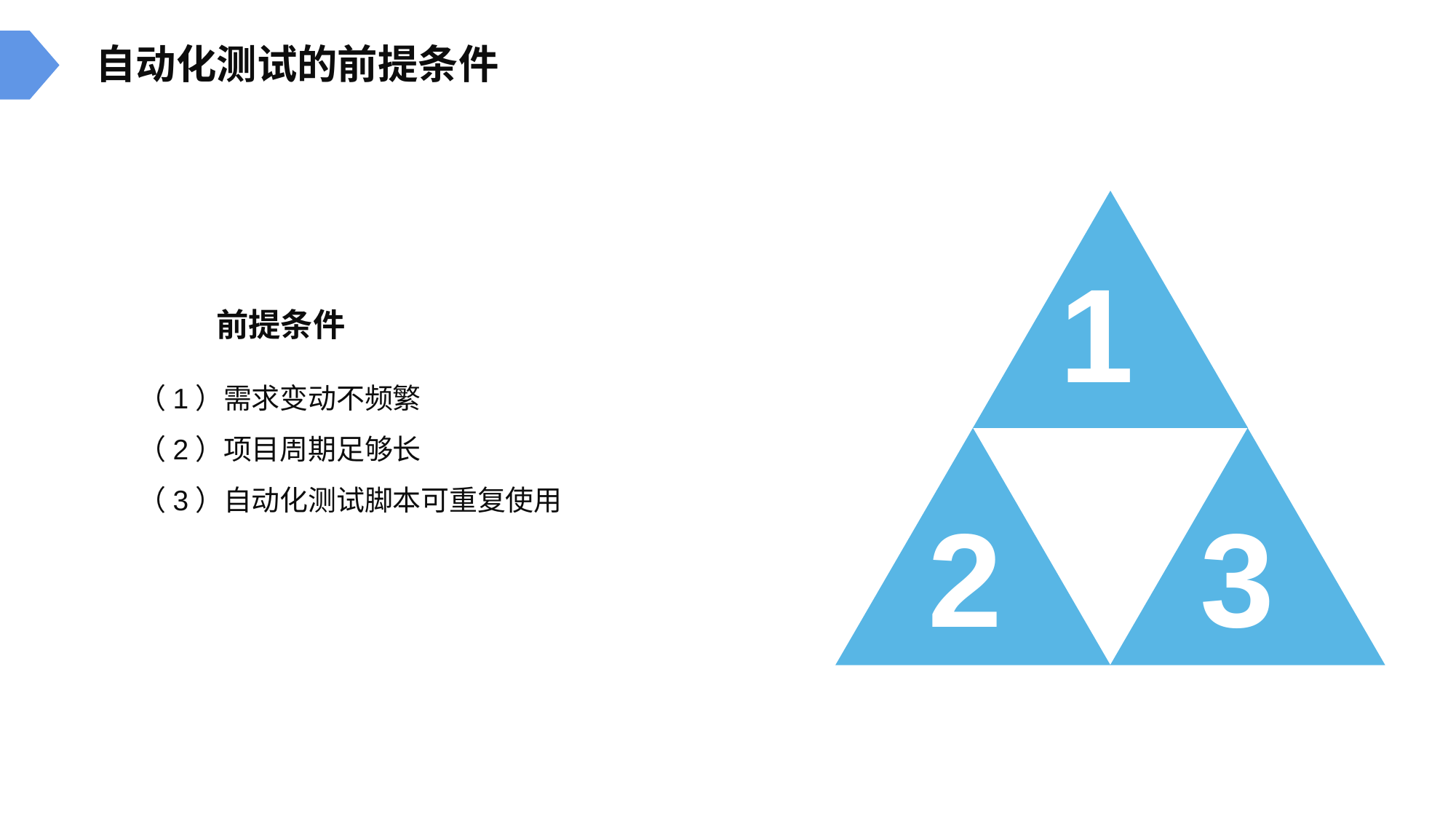

自动化测试的前提条件

1
前提条件
（1）需求变动不频繁
（2）项目周期足够长
（3）自动化测试脚本可重复使用

2
3